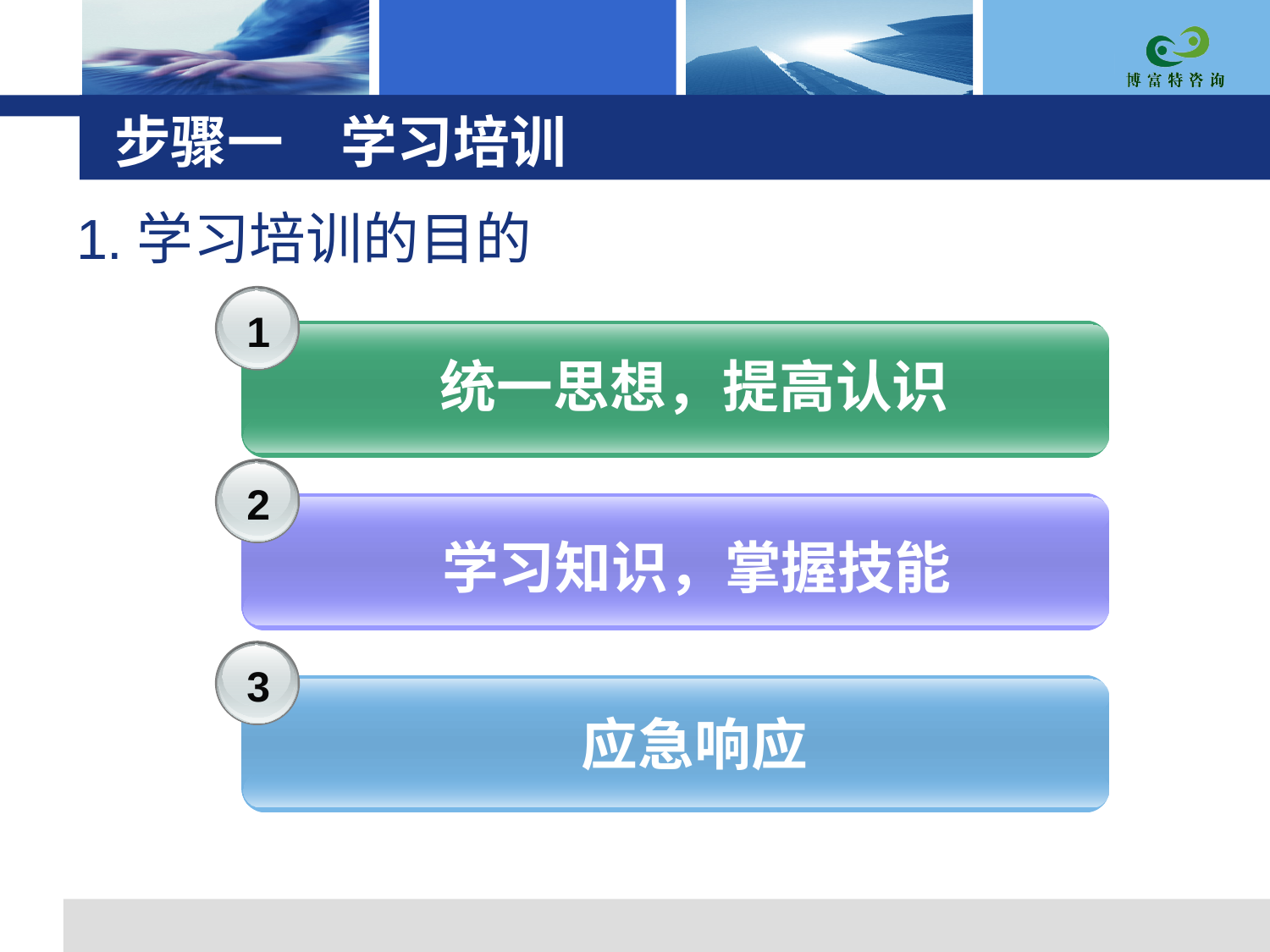

# 步骤一　学习培训
1.学习培训的目的

1

统一思想，提高认识

2

学习知识，掌握技能

3

应急响应